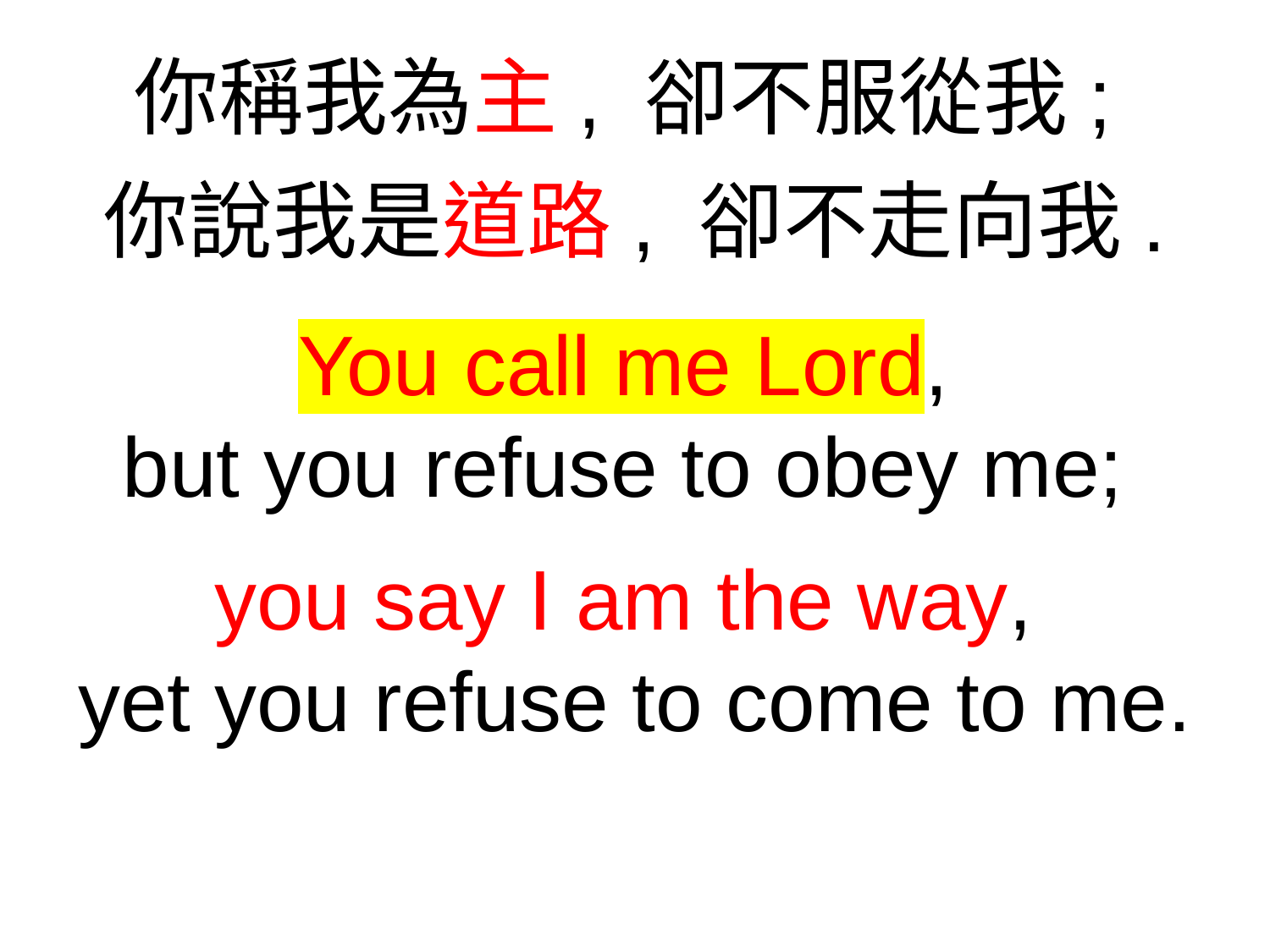

你稱我為主, 卻不服從我;
你說我是道路, 卻不走向我.
You call me Lord,
but you refuse to obey me;
you say I am the way,
yet you refuse to come to me.